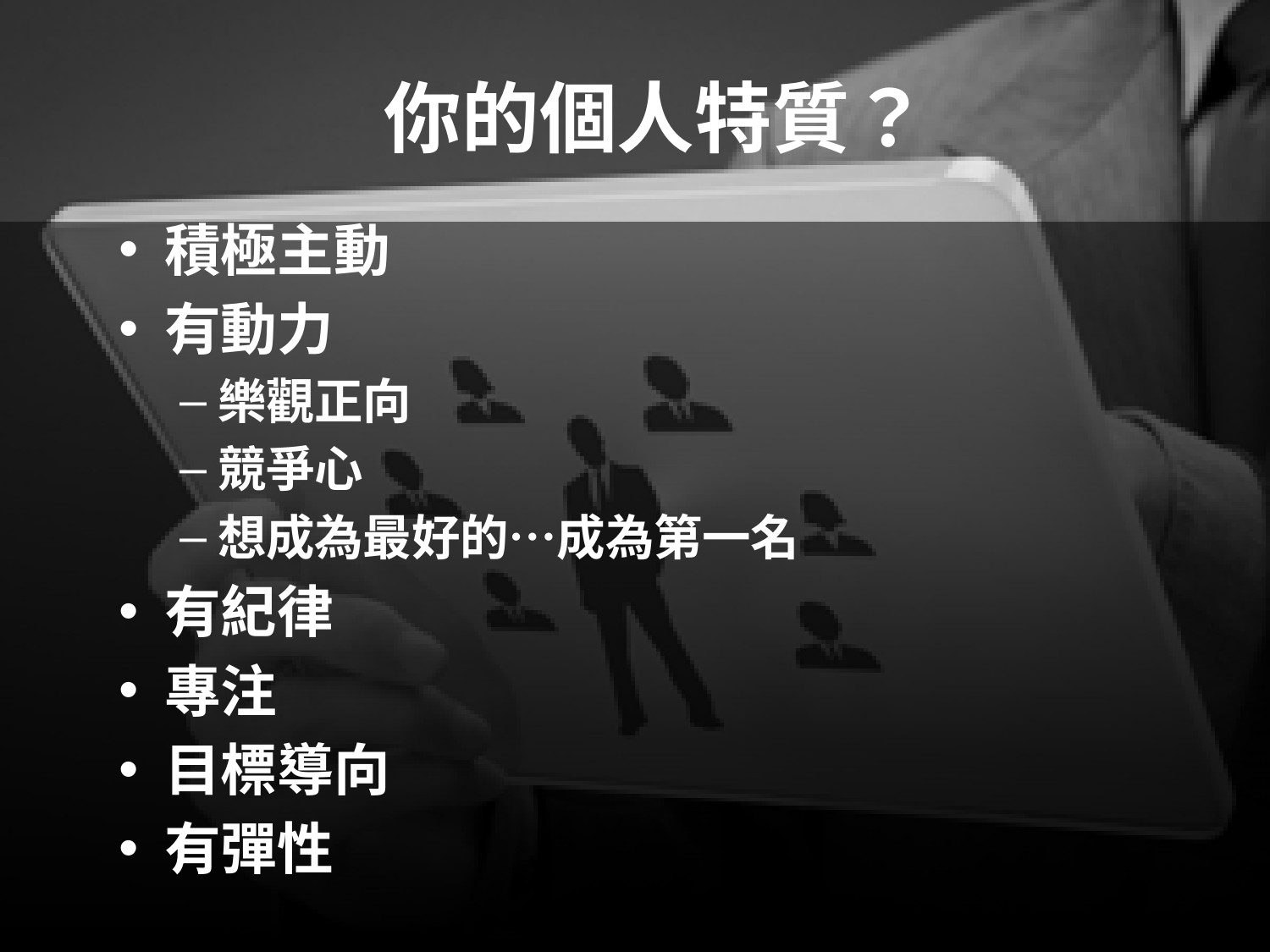

你的個人特質？
積極主動
有動力
樂觀正向
競爭心
想成為最好的…成為第一名
有紀律
專注
目標導向
有彈性